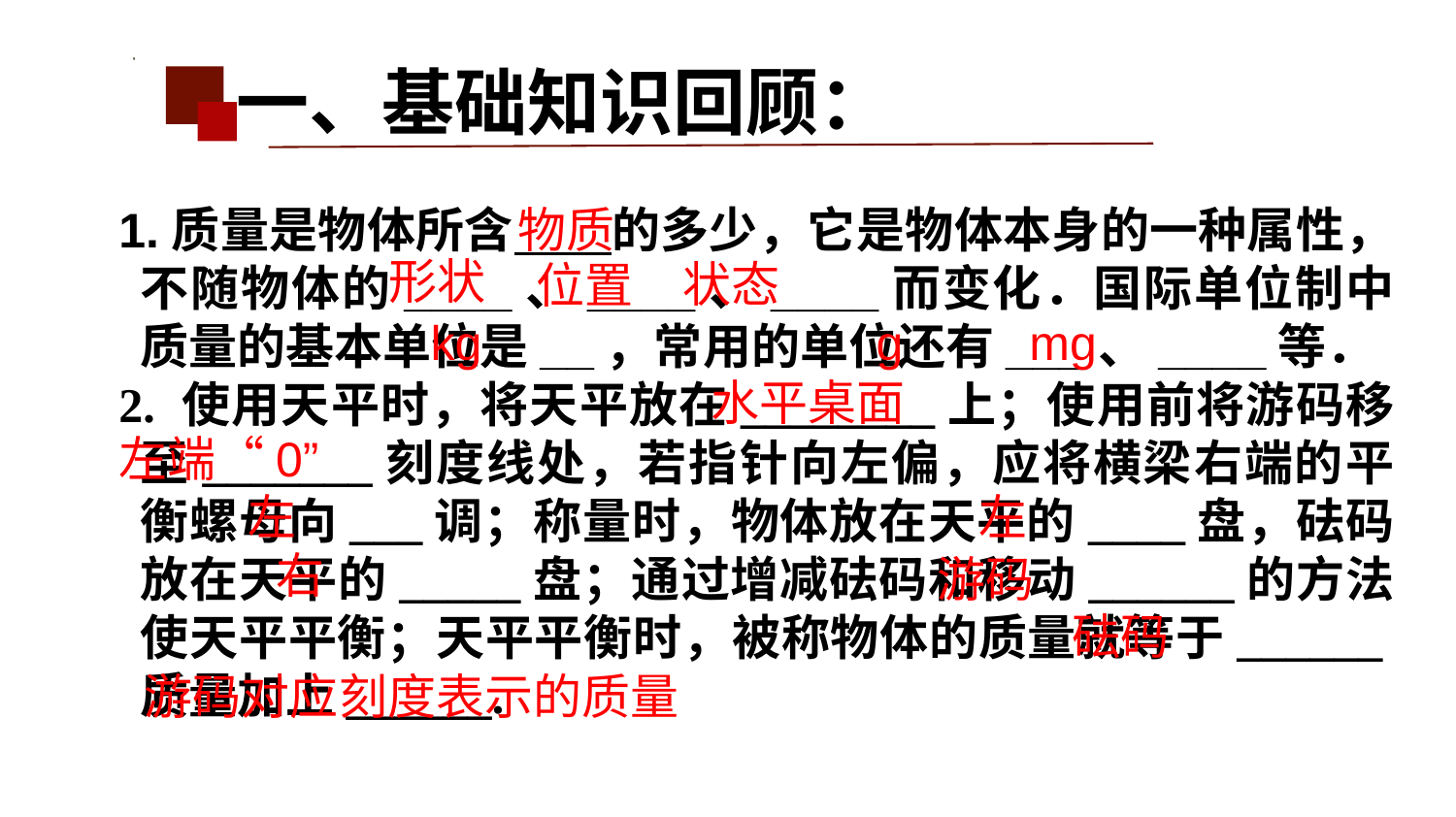

一、基础知识回顾：

1.质量是物体所含　　的多少，它是物体本身的一种属性，不随物体的____、____、____而变化．国际单位制中质量的基本单位是__，常用的单位还有___、____等．
2. 使用天平时，将天平放在________上；使用前将游码移至_______刻度线处，若指针向左偏，应将横梁右端的平衡螺母向___调；称量时，物体放在天平的____盘，砝码放在天平的_____盘；通过增减砝码和移动______的方法使天平平衡；天平平衡时，被称物体的质量就等于______质量加上______.
物质
形状
状态
位置
g
mg
kg
水平桌面
左端“0”
左
左
右
游码
砝码
游码对应刻度表示的质量